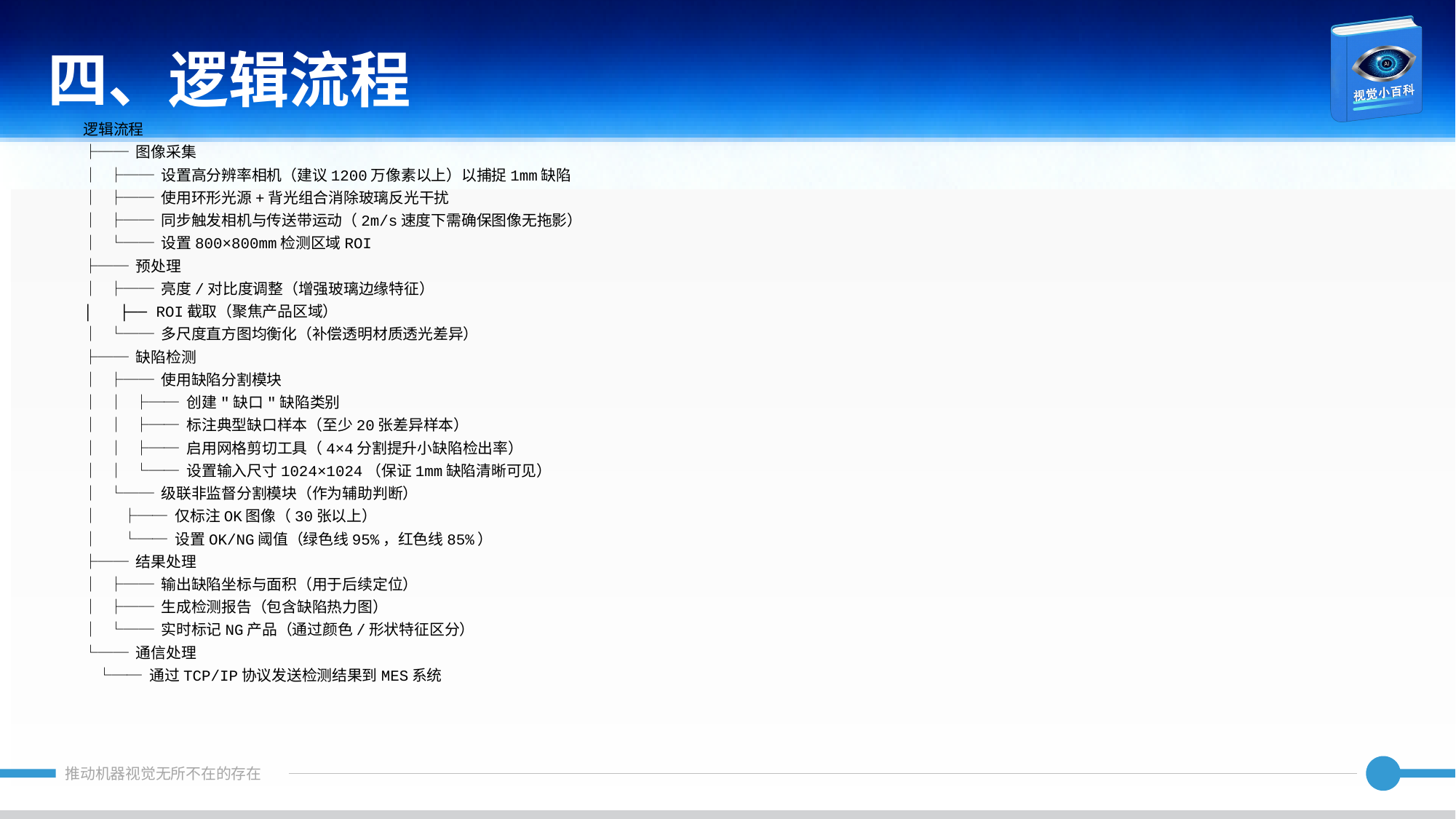

四、逻辑流程

逻辑流程
├── 图像采集
│   ├── 设置高分辨率相机（建议1200万像素以上）以捕捉1mm缺陷
│   ├── 使用环形光源+背光组合消除玻璃反光干扰
│   ├── 同步触发相机与传送带运动（2m/s速度下需确保图像无拖影）
│   └── 设置800×800mm检测区域ROI
├── 预处理
│   ├── 亮度/对比度调整（增强玻璃边缘特征）
│   ├── ROI截取（聚焦产品区域）
│   └── 多尺度直方图均衡化（补偿透明材质透光差异）
├── 缺陷检测
│   ├── 使用缺陷分割模块
│   │   ├── 创建"缺口"缺陷类别
│   │   ├── 标注典型缺口样本（至少20张差异样本）
│   │   ├── 启用网格剪切工具（4×4分割提升小缺陷检出率）
│   │   └── 设置输入尺寸1024×1024（保证1mm缺陷清晰可见）
│   └── 级联非监督分割模块（作为辅助判断）
│       ├── 仅标注OK图像（30张以上）
│       └── 设置OK/NG阈值（绿色线95%，红色线85%）
├── 结果处理
│   ├── 输出缺陷坐标与面积（用于后续定位）
│   ├── 生成检测报告（包含缺陷热力图）
│   └── 实时标记NG产品（通过颜色/形状特征区分）
└── 通信处理
    └── 通过TCP/IP协议发送检测结果到MES系统
9